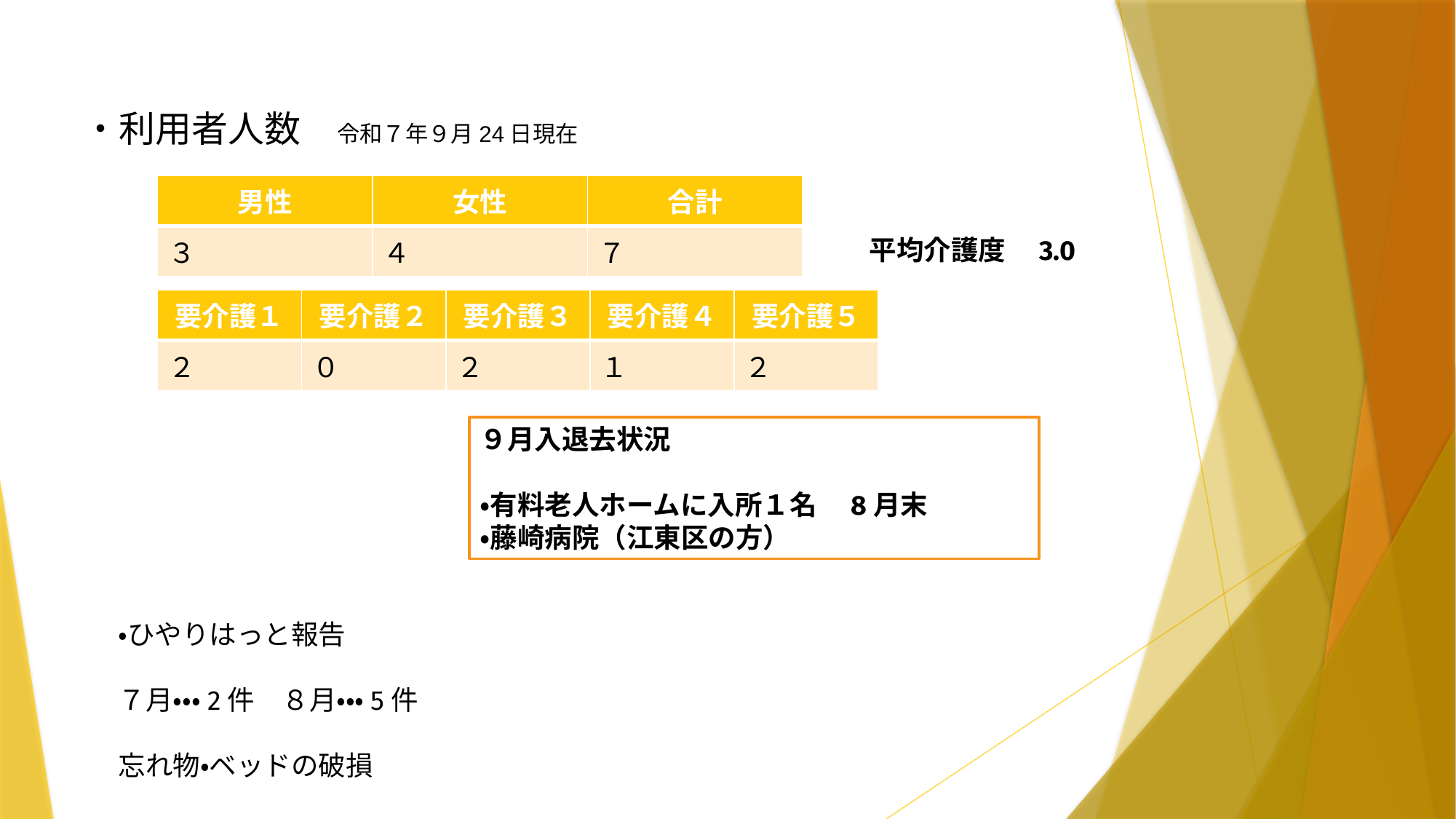

# ・利用者人数　令和７年９月24日現在
| 男性 | 女性 | 合計 |
| --- | --- | --- |
| ３ | ４ | ７ |
平均介護度　3.0
| 要介護１ | 要介護２ | 要介護３ | 要介護４ | 要介護５ |
| --- | --- | --- | --- | --- |
| ２ | ０ | ２ | １ | ２ |
９月入退去状況
・有料老人ホームに入所１名　8月末
・藤崎病院（江東区の方）
・ひやりはっと報告

７月・・・2件　８月・・・5件

忘れ物・ベッドの破損